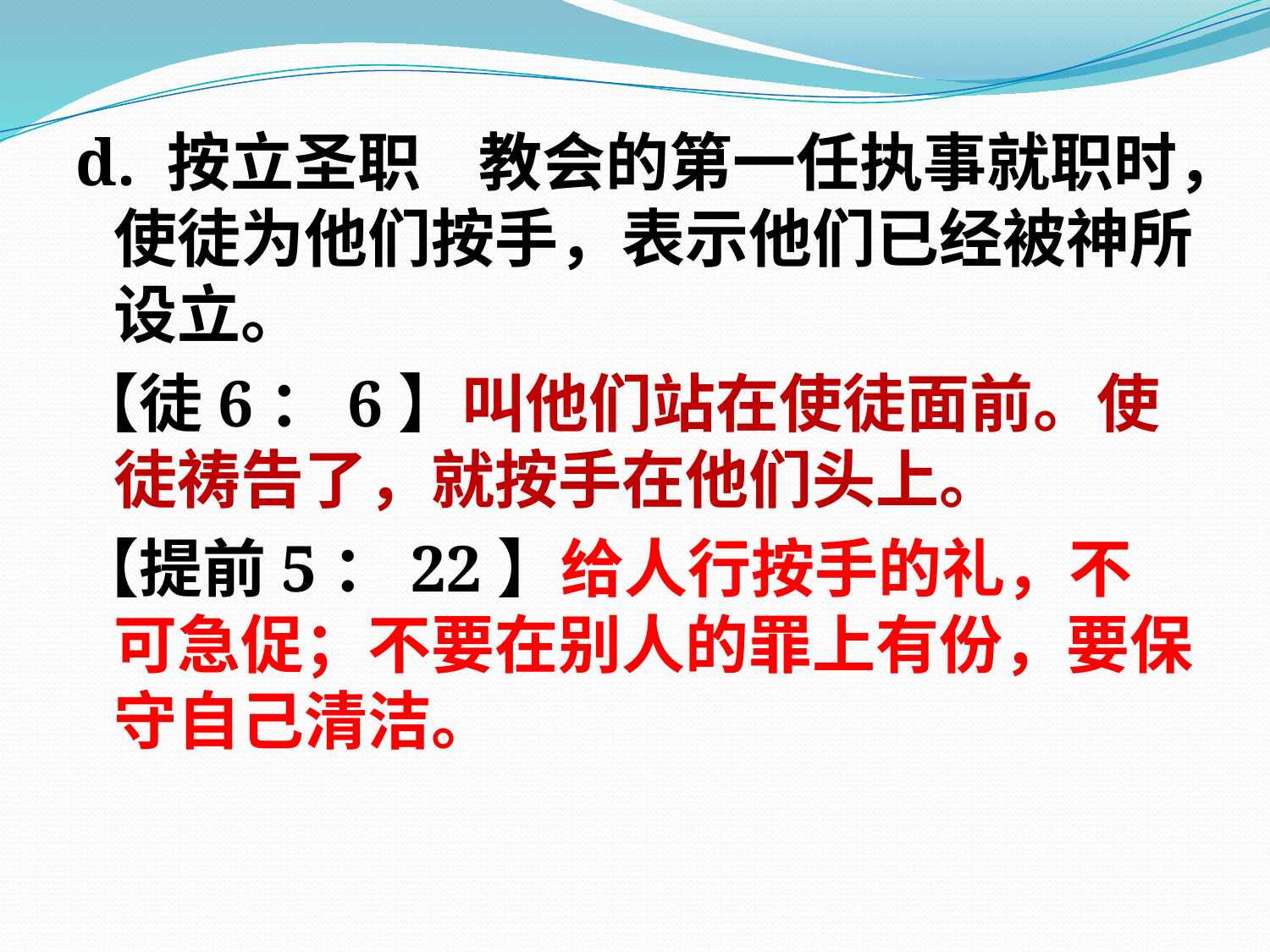

d. 按立圣职    教会的第一任执事就职时，使徒为他们按手，表示他们已经被神所设立。
【徒6：6】叫他们站在使徒面前。使徒祷告了，就按手在他们头上。
【提前5：22】给人行按手的礼，不可急促；不要在别人的罪上有份，要保守自己清洁。
6